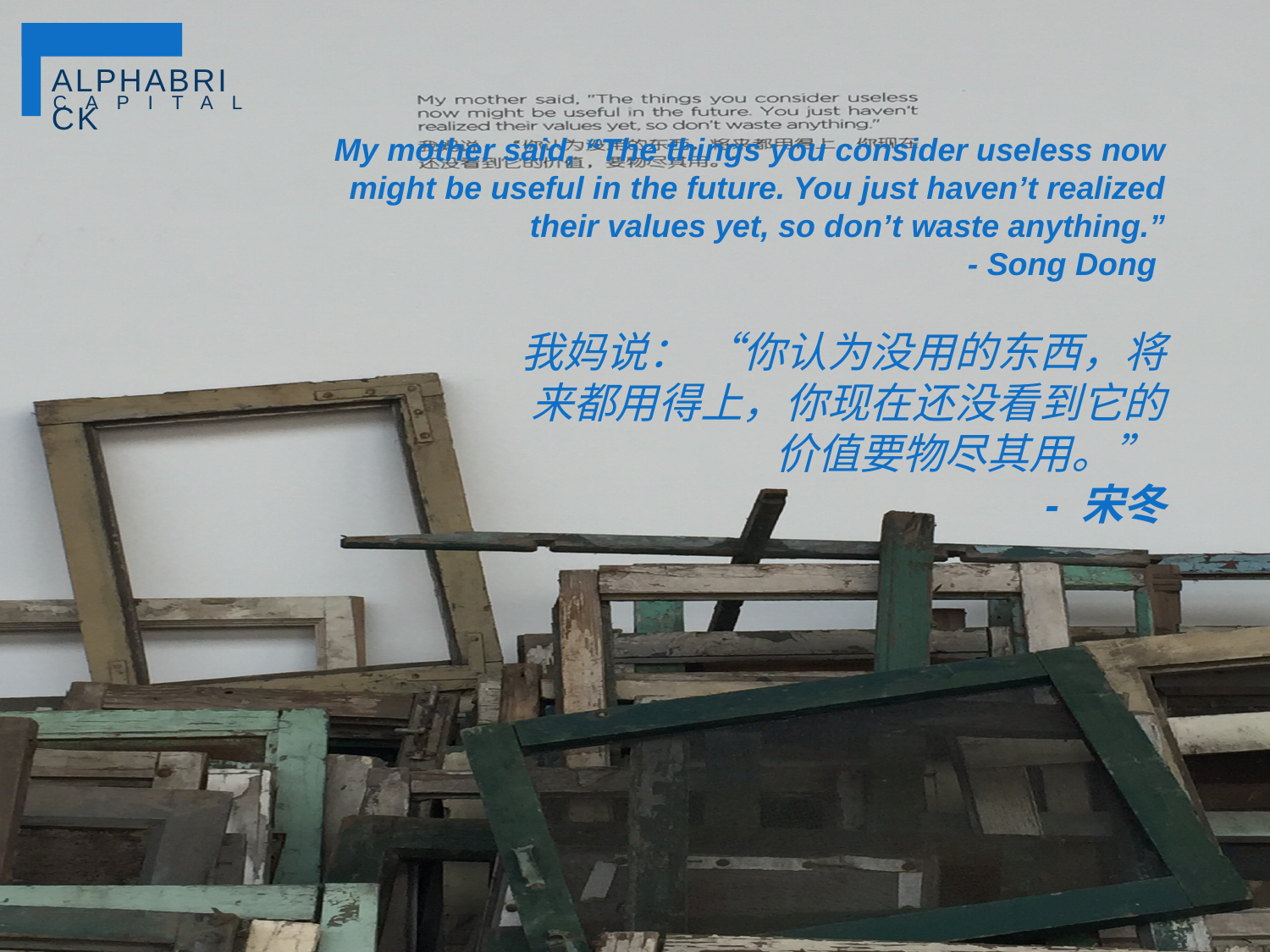

ALPHABRICK
CAPITAL

My mother said, “The things you consider useless now might be useful in the future. You just haven’t realized their values yet, so don’t waste anything.”
- Song Dong

我妈说： “你认为没用的东西，将来都用得上，你现在还没看到它的价值要物尽其用。”
- 宋冬